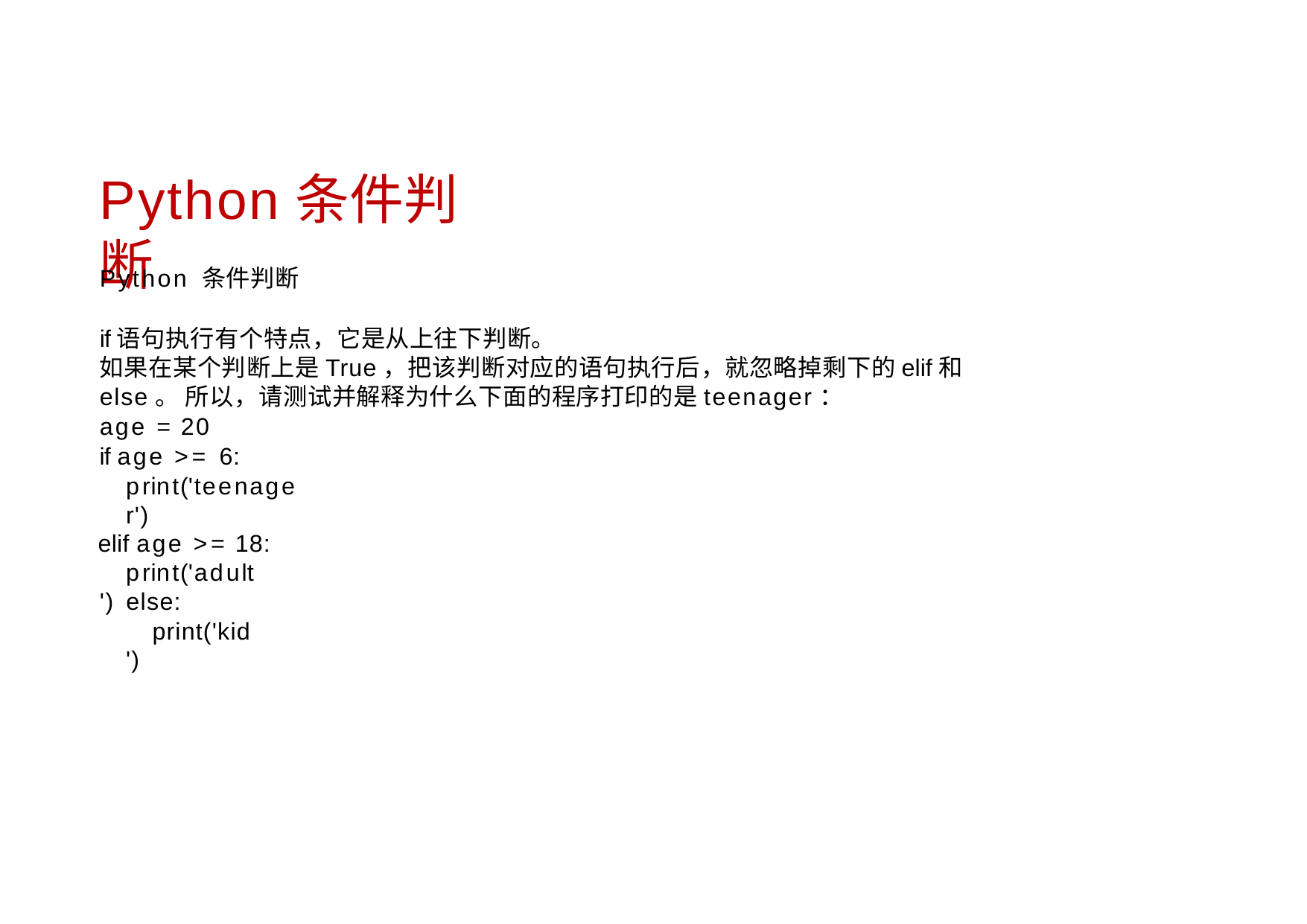

# Python条件判断
Python 条件判断

if语句执行有个特点，它是从上往下判断。
如果在某个判断上是True，把该判断对应的语句执行后，就忽略掉剩下的elif和else。 所以，请测试并解释为什么下面的程序打印的是teenager：
age = 20
if age >= 6:  print('teenager')
elif age >= 18:
print('adult')  else:
print('kid')